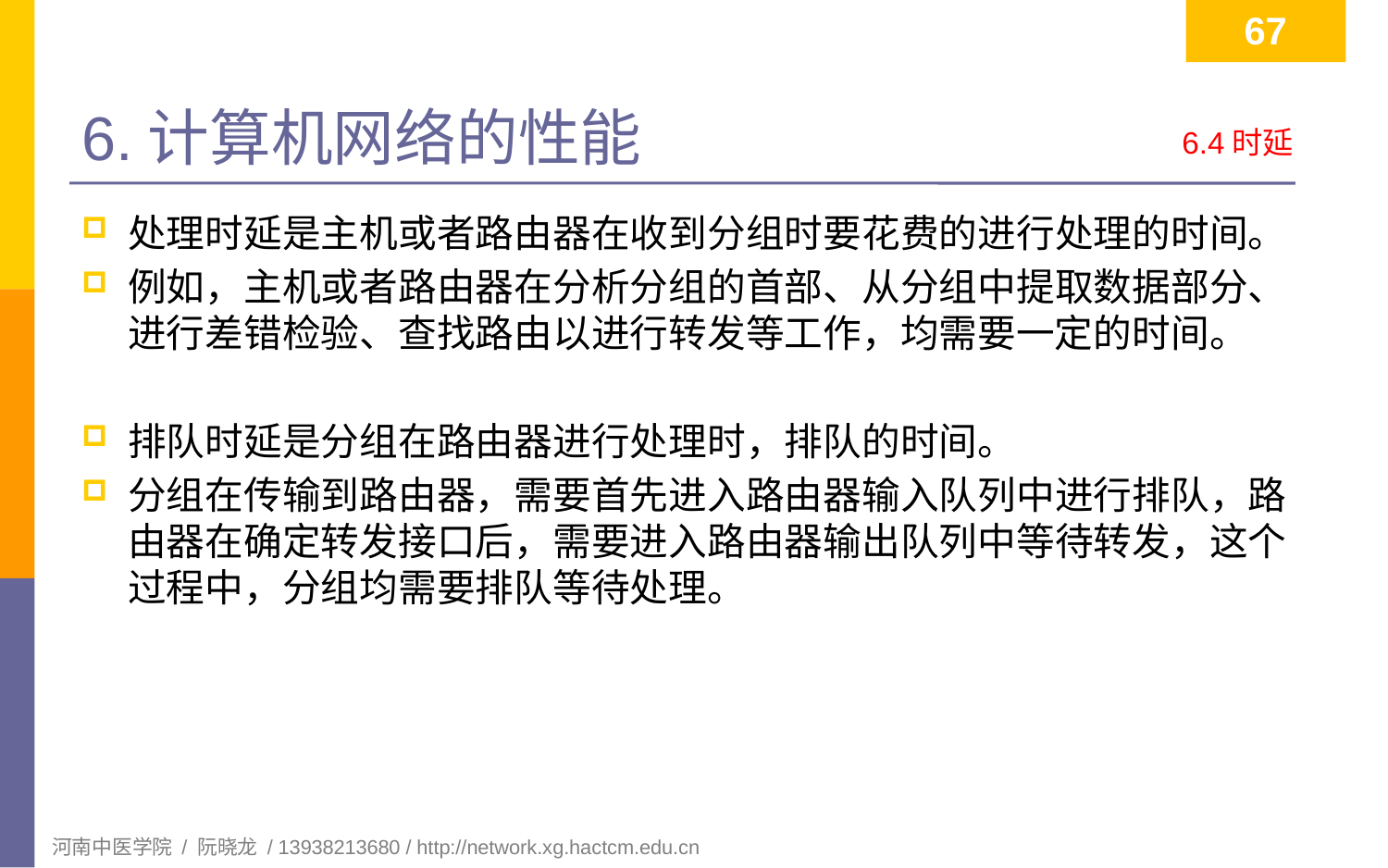

67
# 6.计算机网络的性能
6.4时延
处理时延是主机或者路由器在收到分组时要花费的进行处理的时间。
例如，主机或者路由器在分析分组的首部、从分组中提取数据部分、进行差错检验、查找路由以进行转发等工作，均需要一定的时间。

排队时延是分组在路由器进行处理时，排队的时间。
分组在传输到路由器，需要首先进入路由器输入队列中进行排队，路由器在确定转发接口后，需要进入路由器输出队列中等待转发，这个过程中，分组均需要排队等待处理。